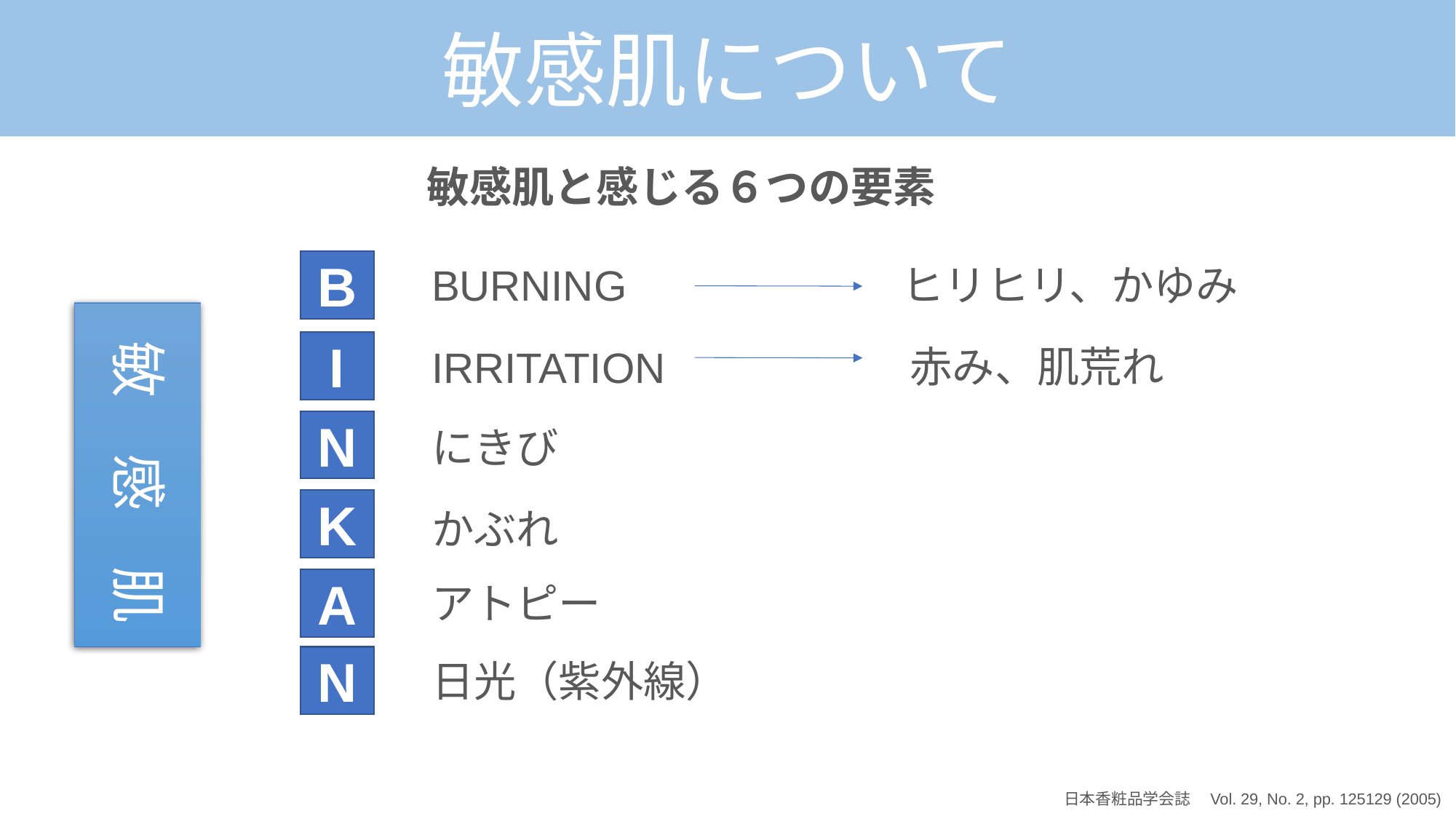

敏感肌について
敏感肌と感じる６つの要素
B
BURNING
ヒリヒリ、かゆみ

敏　感　肌
I
赤み、肌荒れ
IRRITATION
N
にきび
K
かぶれ
A
アトピー
N
日光（紫外線）
日本香粧品学会誌　Vol. 29, No. 2, pp. 125129 (2005)